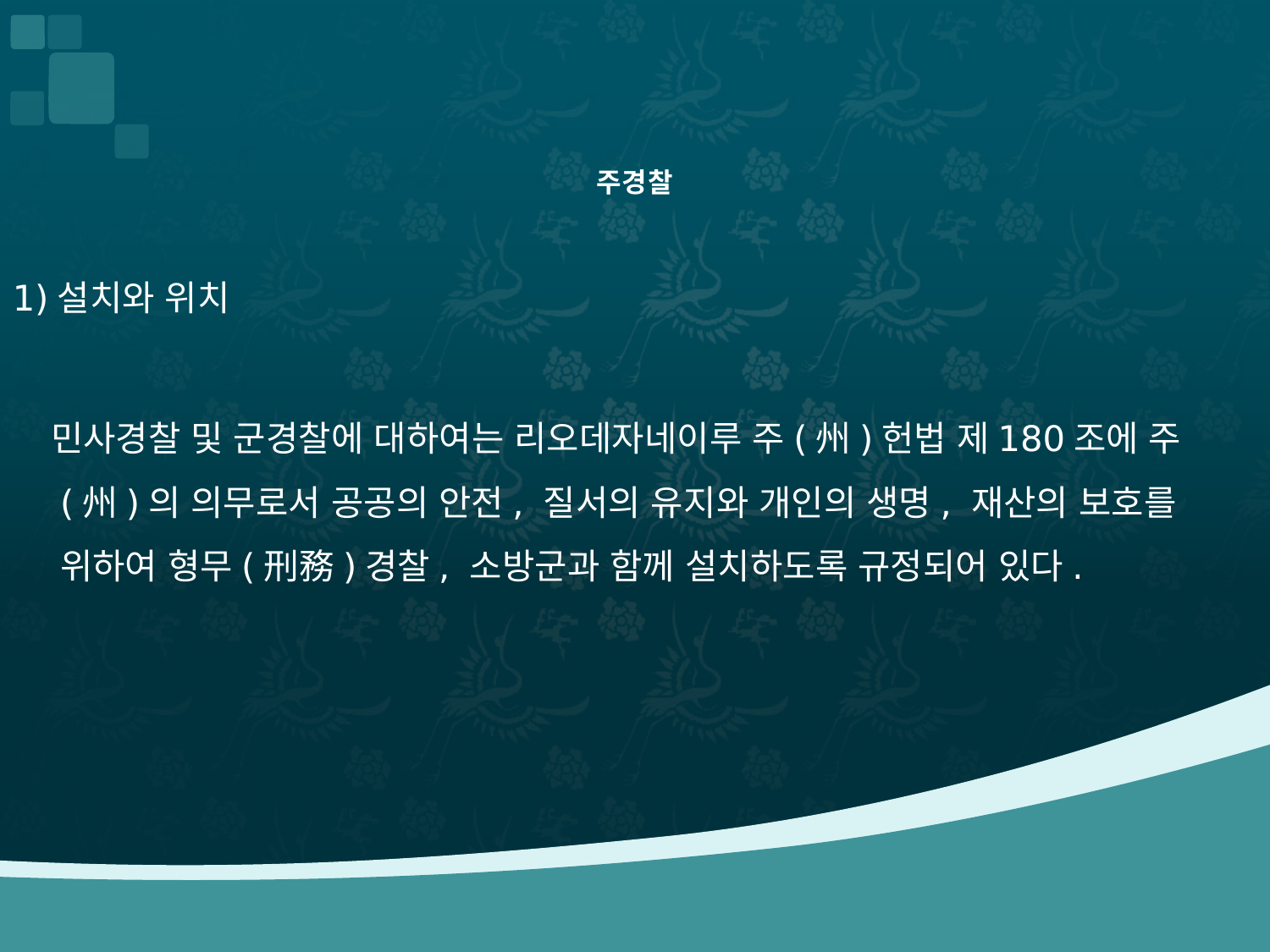

# 주경찰
1)설치와 위치

   민사경찰 및 군경찰에 대하여는 리오데자네이루 주(州)헌법 제180조에 주(州)의 의무로서 공공의 안전, 질서의 유지와 개인의 생명, 재산의 보호를 위하여 형무(刑務)경찰, 소방군과 함께 설치하도록 규정되어 있다.